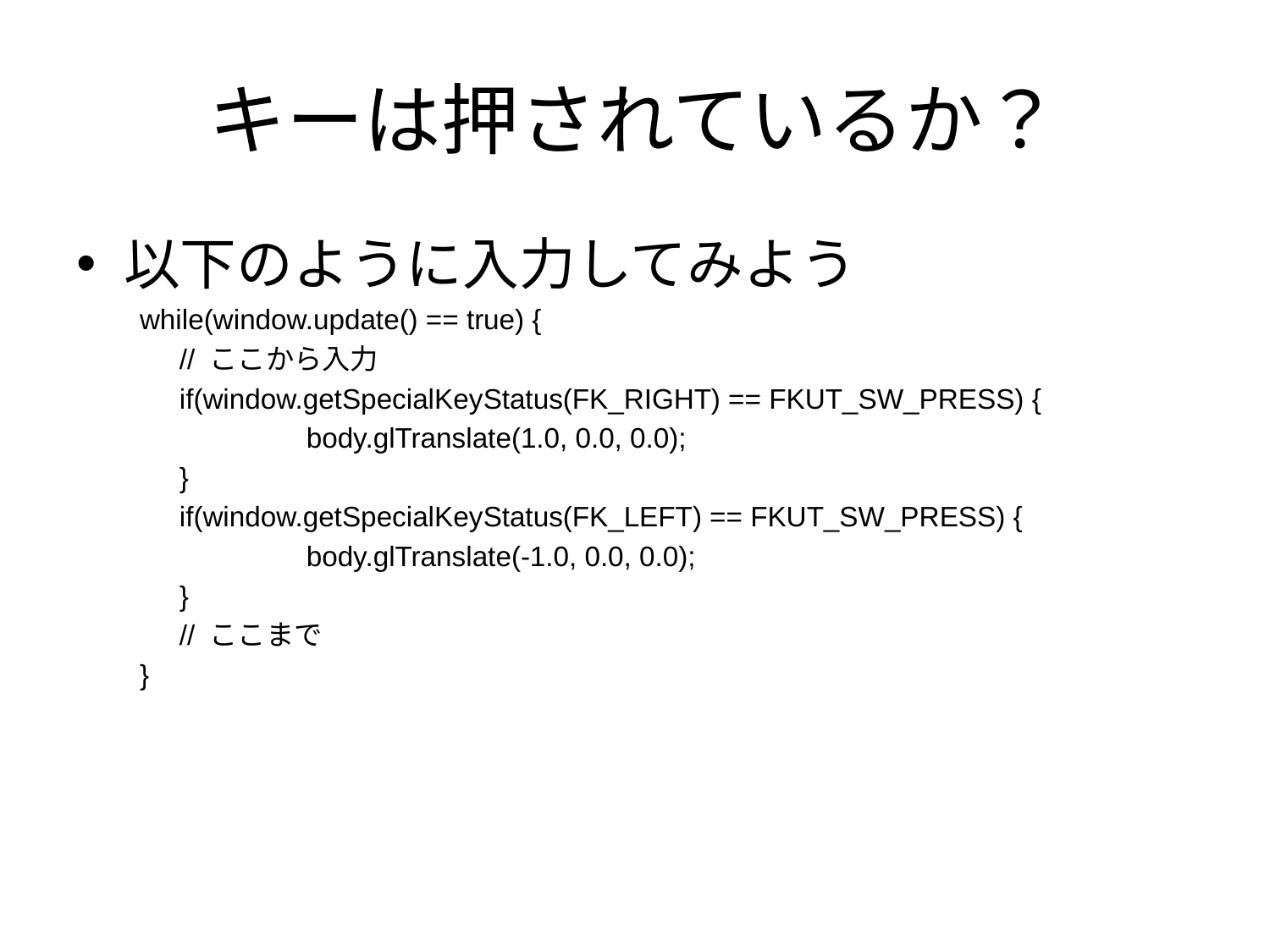

# キーは押されているか？
以下のように入力してみよう
while(window.update() == true) {
	// ここから入力
	if(window.getSpecialKeyStatus(FK_RIGHT) == FKUT_SW_PRESS) {
		body.glTranslate(1.0, 0.0, 0.0);
	}
	if(window.getSpecialKeyStatus(FK_LEFT) == FKUT_SW_PRESS) {
		body.glTranslate(-1.0, 0.0, 0.0);
	}
	// ここまで
}